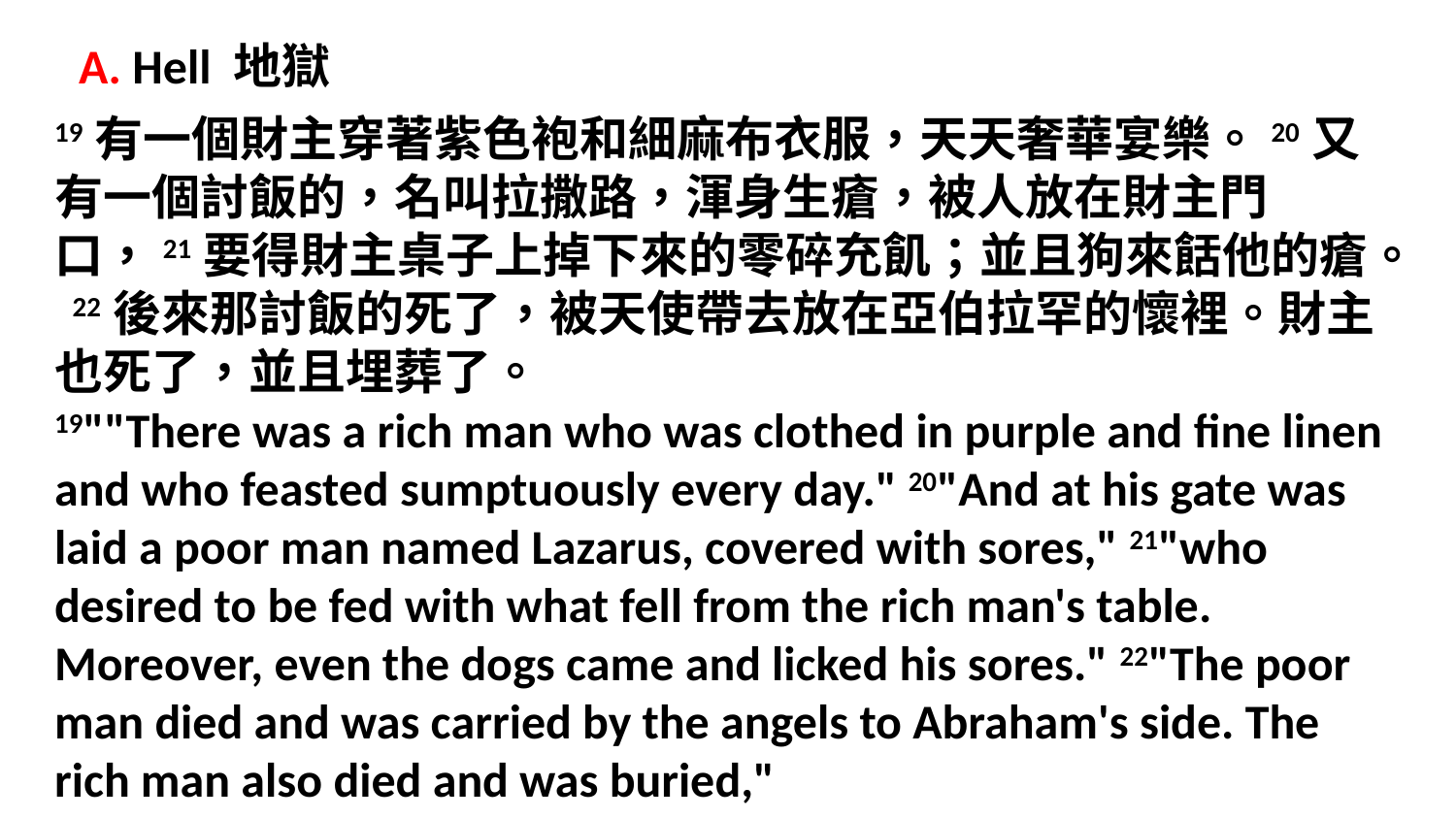

A. Hell 地獄
19有一個財主穿著紫色袍和細麻布衣服，天天奢華宴樂。20又有一個討飯的，名叫拉撒路，渾身生瘡，被人放在財主門口，21要得財主桌子上掉下來的零碎充飢；並且狗來餂他的瘡。 22後來那討飯的死了，被天使帶去放在亞伯拉罕的懷裡。財主也死了，並且埋葬了。
19""There was a rich man who was clothed in purple and fine linen and who feasted sumptuously every day." 20"And at his gate was laid a poor man named Lazarus, covered with sores," 21"who desired to be fed with what fell from the rich man's table. Moreover, even the dogs came and licked his sores." 22"The poor man died and was carried by the angels to Abraham's side. The rich man also died and was buried,"